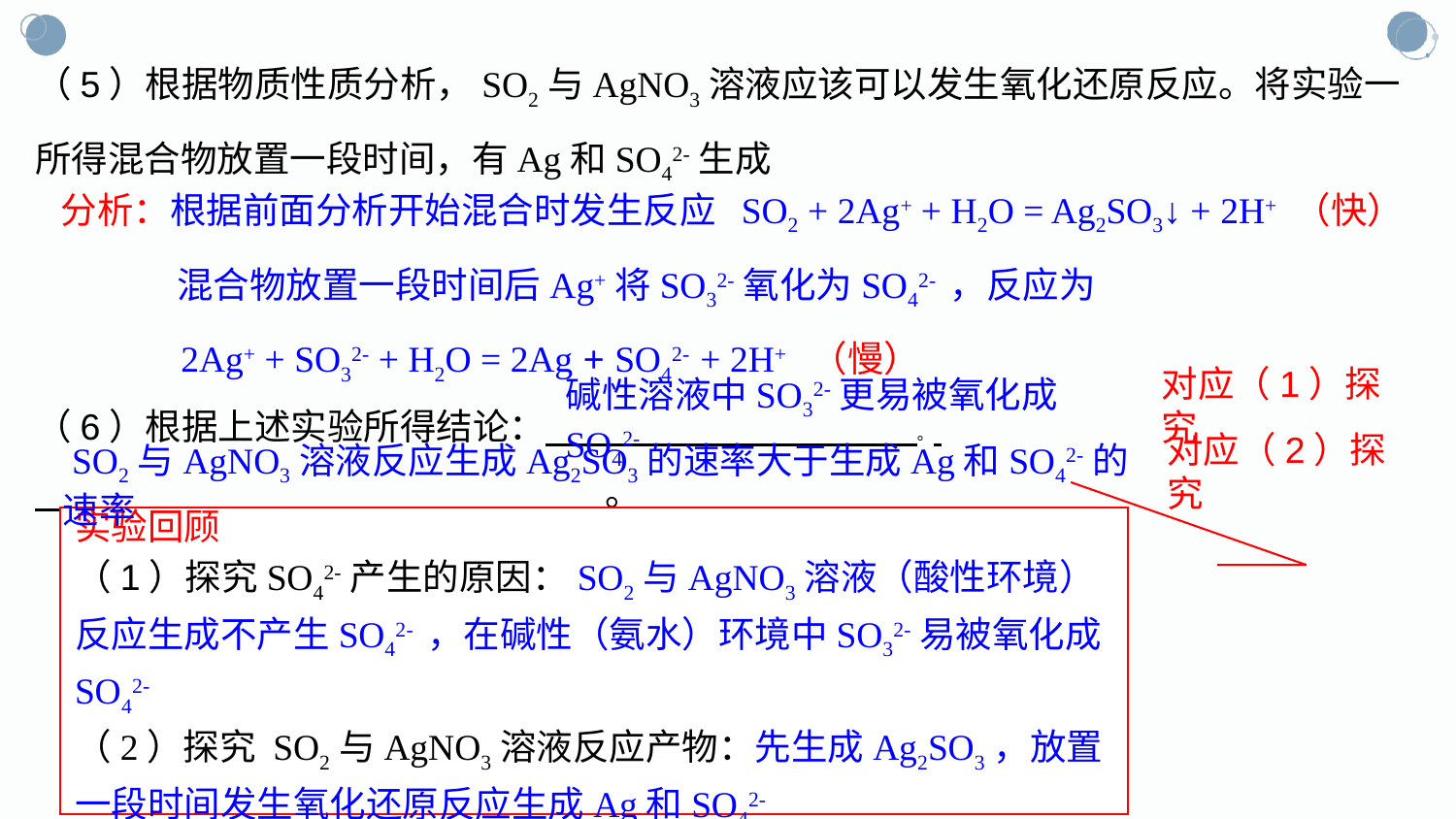

（5）根据物质性质分析，SO2与AgNO3溶液应该可以发生氧化还原反应。将实验一所得混合物放置一段时间，有Ag和SO42-生成

（6）根据上述实验所得结论：                                             。
                                                                    。
分析：根据前面分析开始混合时发生反应  SO2 + 2Ag+ + H2O = Ag2SO3↓ + 2H+ （快）
             混合物放置一段时间后Ag+将SO32-氧化为SO42- ，反应为
             2Ag+ + SO32- + H2O = 2Ag + SO42-  + 2H+   （慢）

对应（1）探究
碱性溶液中SO32-更易被氧化成SO42-
对应（2）探究
 SO2与AgNO3溶液反应生成Ag2SO3的速率大于生成Ag和SO42-的速率
实验回顾
（1）探究SO42-产生的原因：SO2与AgNO3溶液（酸性环境）反应生成不产生SO42- ，在碱性（氨水）环境中SO32-易被氧化成SO42-
（2）探究 SO2与AgNO3溶液反应产物：先生成Ag2SO3，放置一段时间发生氧化还原反应生成Ag和SO42-